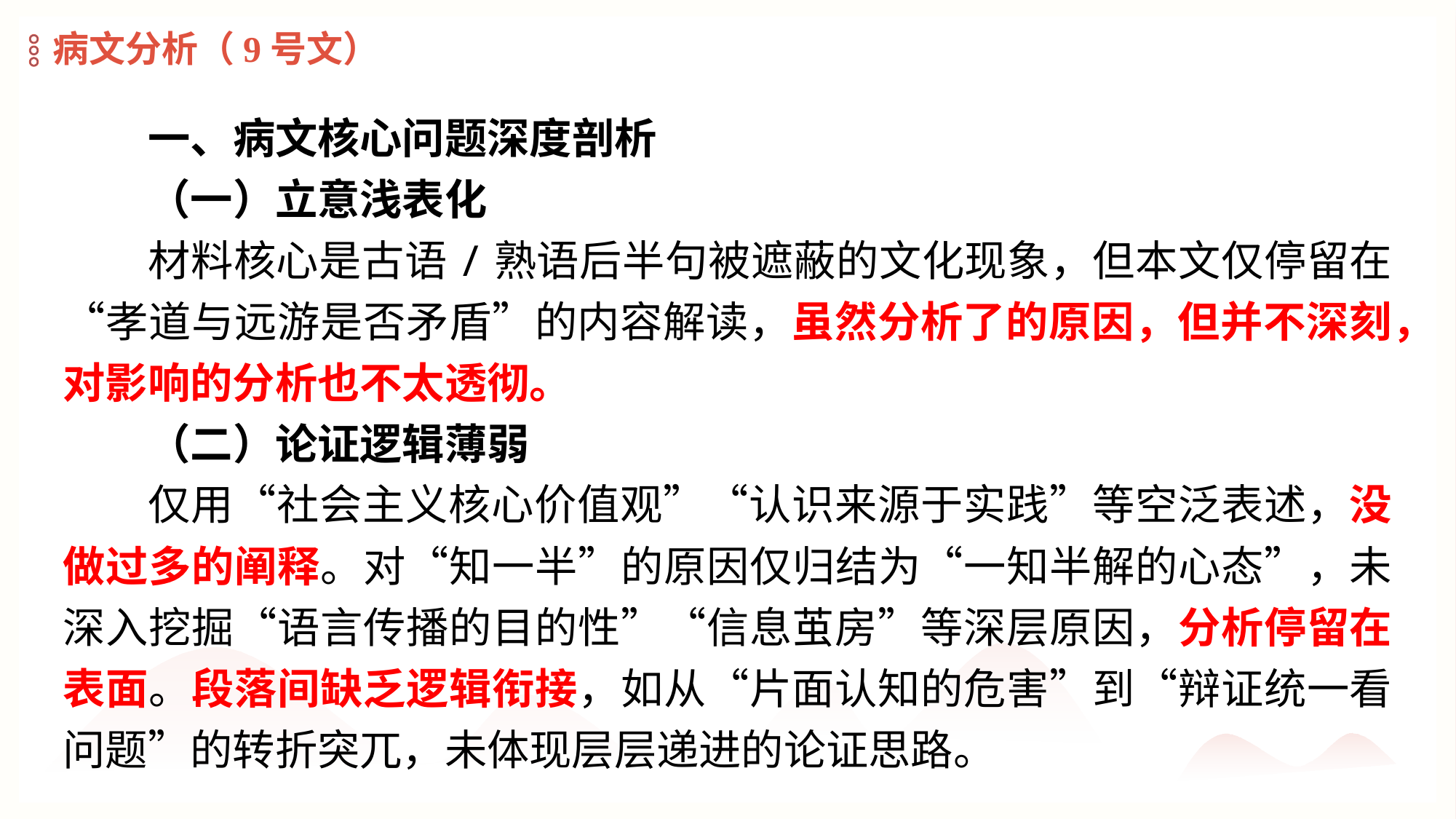

病文分析（9号文）
一、病文核心问题深度剖析
（一）立意浅表化
材料核心是古语/熟语后半句被遮蔽的文化现象，但本文仅停留在“孝道与远游是否矛盾”的内容解读，虽然分析了的原因，但并不深刻，对影响的分析也不太透彻。
（二）论证逻辑薄弱
仅用“社会主义核心价值观”“认识来源于实践”等空泛表述，没做过多的阐释。对“知一半”的原因仅归结为“一知半解的心态”，未深入挖掘“语言传播的目的性”“信息茧房”等深层原因，分析停留在表面。段落间缺乏逻辑衔接，如从“片面认知的危害”到“辩证统一看问题”的转折突兀，未体现层层递进的论证思路。